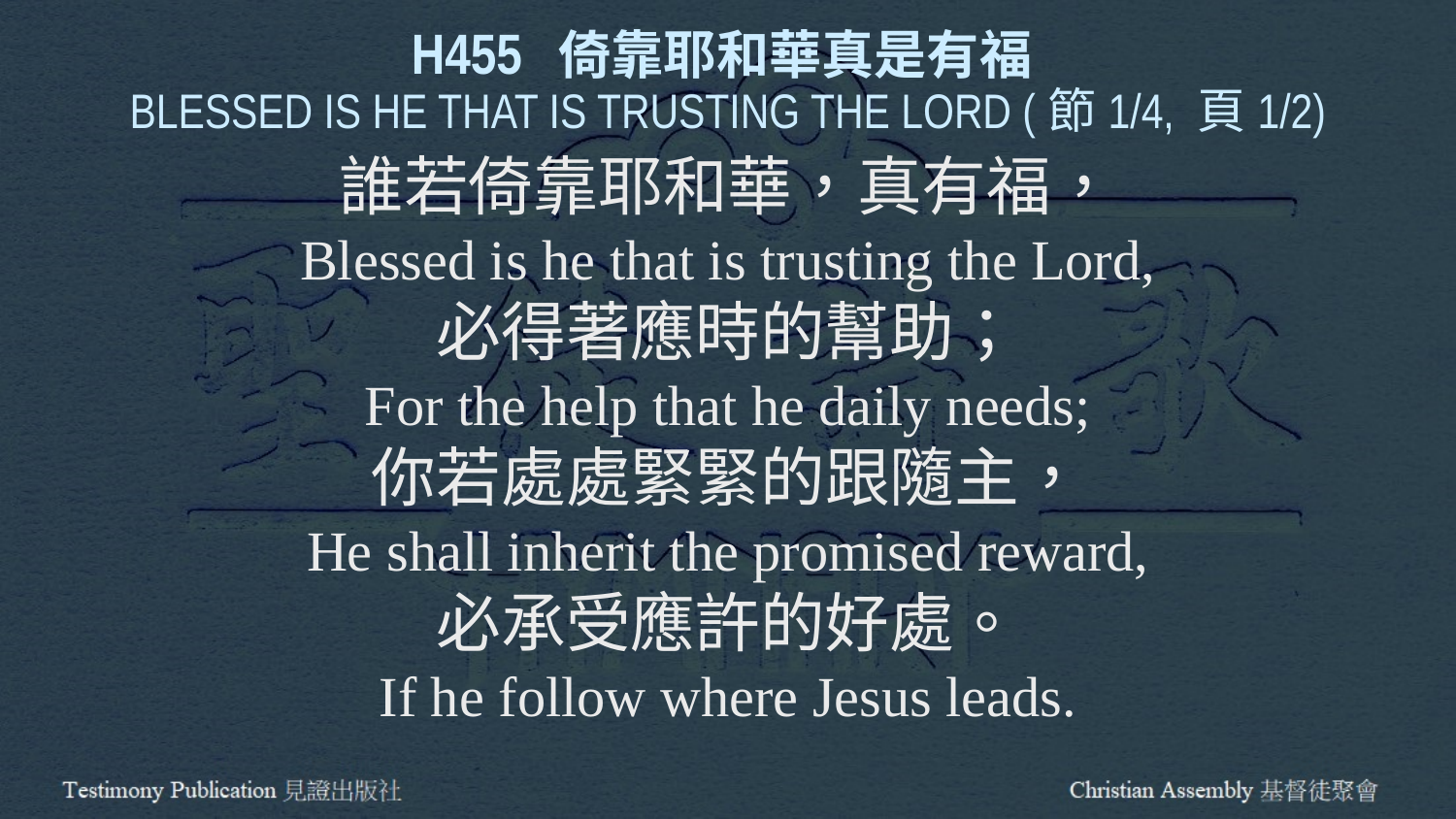

H455  倚靠耶和華真是有福
BLESSED IS HE THAT IS TRUSTING THE LORD (節1/4, 頁1/2)
誰若倚靠耶和華，真有福，
Blessed is he that is trusting the Lord,
必得著應時的幫助；
For the help that he daily needs;
你若處處緊緊的跟隨主，
He shall inherit the promised reward,
必承受應許的好處。
If he follow where Jesus leads.